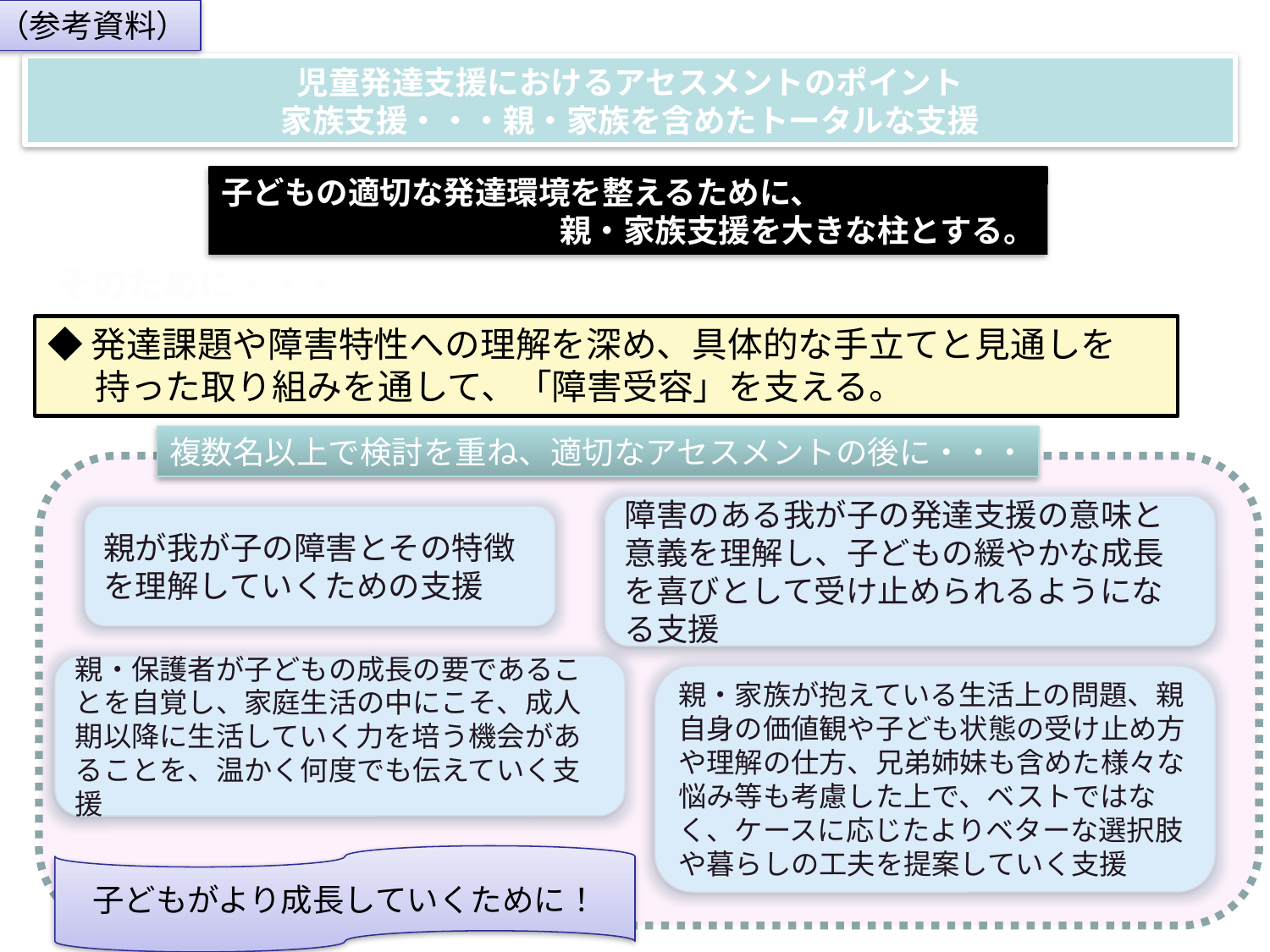

（参考資料）
児童発達支援におけるアセスメントのポイント
家族支援・・・親・家族を含めたトータルな支援
子どもの適切な発達環境を整えるために、
                                              親・家族支援を大きな柱とする。
そのために・・・
◆発達課題や障害特性への理解を深め、具体的な手立てと見通しを持った取り組みを通して、「障害受容」を支える。

複数名以上で検討を重ね、適切なアセスメントの後に・・・

障害のある我が子の発達支援の意味と意義を理解し、子どもの緩やかな成長を喜びとして受け止められるようになる支援
親が我が子の障害とその特徴を理解していくための支援
親・保護者が子どもの成長の要であることを自覚し、家庭生活の中にこそ、成人期以降に生活していく力を培う機会があることを、温かく何度でも伝えていく支援
親・家族が抱えている生活上の問題、親自身の価値観や子ども状態の受け止め方や理解の仕方、兄弟姉妹も含めた様々な悩み等も考慮した上で、ベストではなく、ケースに応じたよりベターな選択肢や暮らしの工夫を提案していく支援
子どもがより成長していくために！